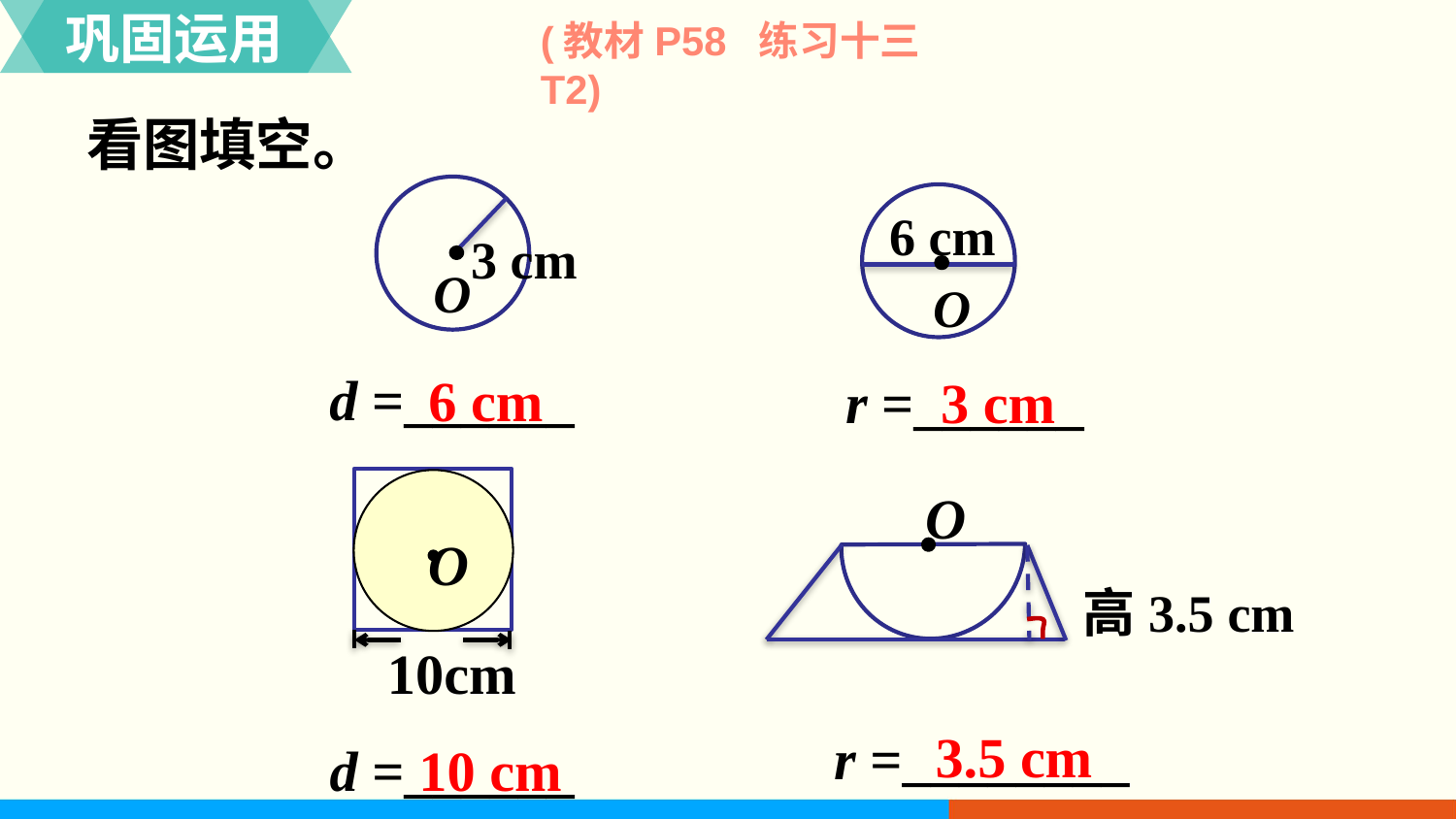

巩固运用

(教材P58  练习十三T2)
看图填空。

3 cm

d =______
O
6 cm

O
r =______

6 cm
3 cm

O
高3.5 cm

O

10cm
d =______

3.5 cm
r =________
10 cm